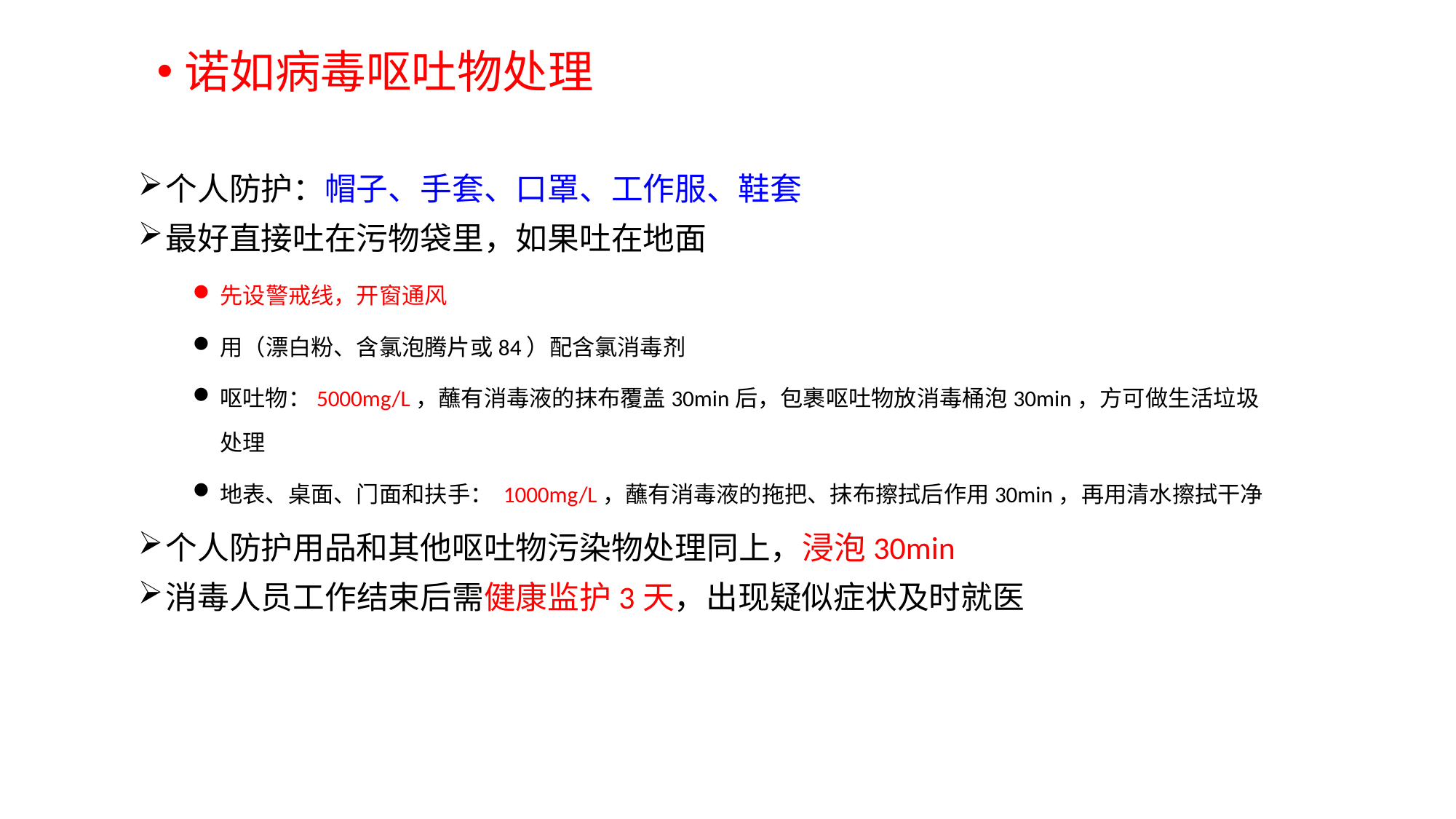

诺如病毒呕吐物处理
个人防护：帽子、手套、口罩、工作服、鞋套
最好直接吐在污物袋里，如果吐在地面
先设警戒线，开窗通风
用（漂白粉、含氯泡腾片或84）配含氯消毒剂
呕吐物：5000mg/L，蘸有消毒液的抹布覆盖30min后，包裹呕吐物放消毒桶泡30min，方可做生活垃圾处理
地表、桌面、门面和扶手： 1000mg/L，蘸有消毒液的拖把、抹布擦拭后作用30min，再用清水擦拭干净
个人防护用品和其他呕吐物污染物处理同上，浸泡30min
消毒人员工作结束后需健康监护3天，出现疑似症状及时就医